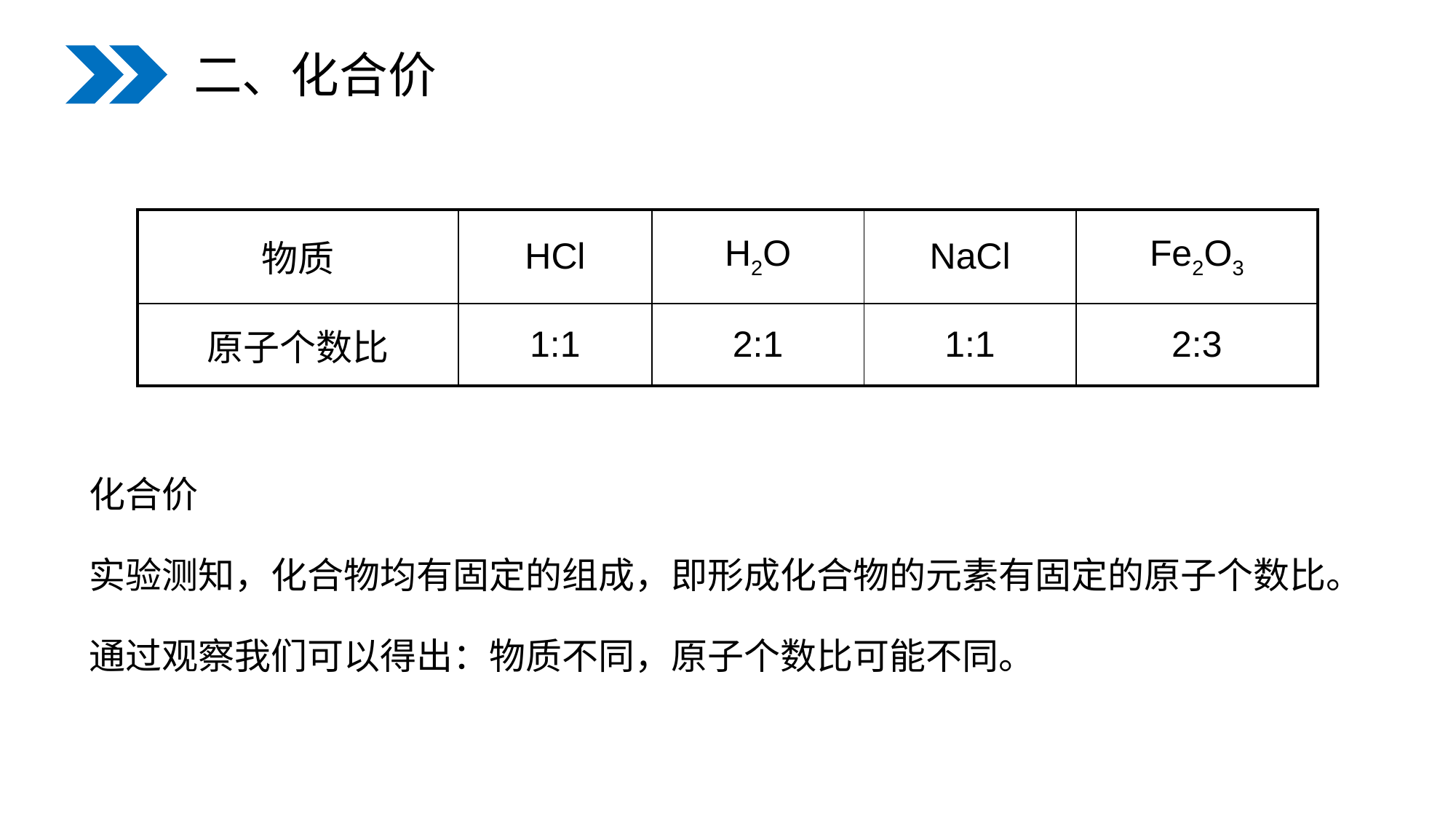

二、化合价
| 物质 | HCl | H2O | NaCl | Fe2O3 |
| --- | --- | --- | --- | --- |
| 原子个数比 | 1:1 | 2:1 | 1:1 | 2:3 |
化合价
实验测知，化合物均有固定的组成，即形成化合物的元素有固定的原子个数比。
通过观察我们可以得出：物质不同，原子个数比可能不同。